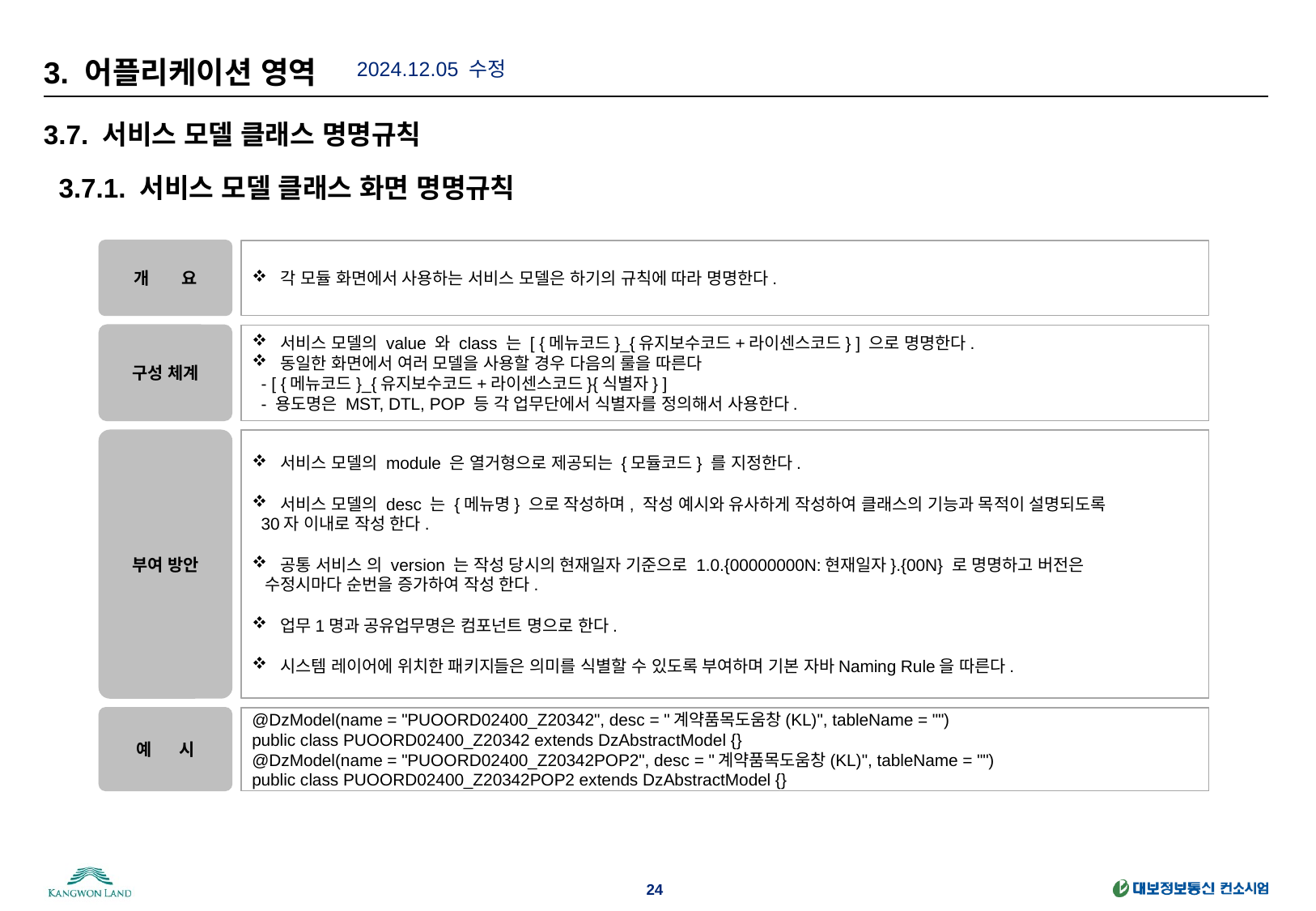

# 3. 어플리케이션 영역
2024.12.05 수정
3.7. 서비스 모델 클래스 명명규칙
  3.7.1. 서비스 모델 클래스 화면 명명규칙
개       요
각 모듈 화면에서 사용하는 서비스 모델은 하기의 규칙에 따라 명명한다.
서비스 모델의 value 와 class 는 [ {메뉴코드}_{유지보수코드+라이센스코드} ] 으로 명명한다.
동일한 화면에서 여러 모델을 사용할 경우 다음의 룰을 따른다
  - [ {메뉴코드}_{유지보수코드+라이센스코드}{식별자} ]
  - 용도명은 MST, DTL, POP 등 각 업무단에서 식별자를 정의해서 사용한다.
구성 체계

서비스 모델의 module 은 열거형으로 제공되는 {모듈코드} 를 지정한다.

서비스 모델의 desc 는 {메뉴명} 으로 작성하며, 작성 예시와 유사하게 작성하여 클래스의 기능과 목적이 설명되도록
  30자 이내로 작성 한다.

공통 서비스 의 version 는 작성 당시의 현재일자 기준으로 1.0.{00000000N:현재일자}.{00N} 로 명명하고 버전은
  수정시마다 순번을 증가하여 작성 한다.

업무1명과 공유업무명은 컴포넌트 명으로 한다.

시스템 레이어에 위치한 패키지들은 의미를 식별할 수 있도록 부여하며 기본 자바Naming Rule을 따른다.
부여 방안

@DzModel(name = "PUOORD02400_Z20342", desc = "계약품목도움창(KL)", tableName = "")
public class PUOORD02400_Z20342 extends DzAbstractModel {}
@DzModel(name = "PUOORD02400_Z20342POP2", desc = "계약품목도움창(KL)", tableName = "")
public class PUOORD02400_Z20342POP2 extends DzAbstractModel {}
예      시

24